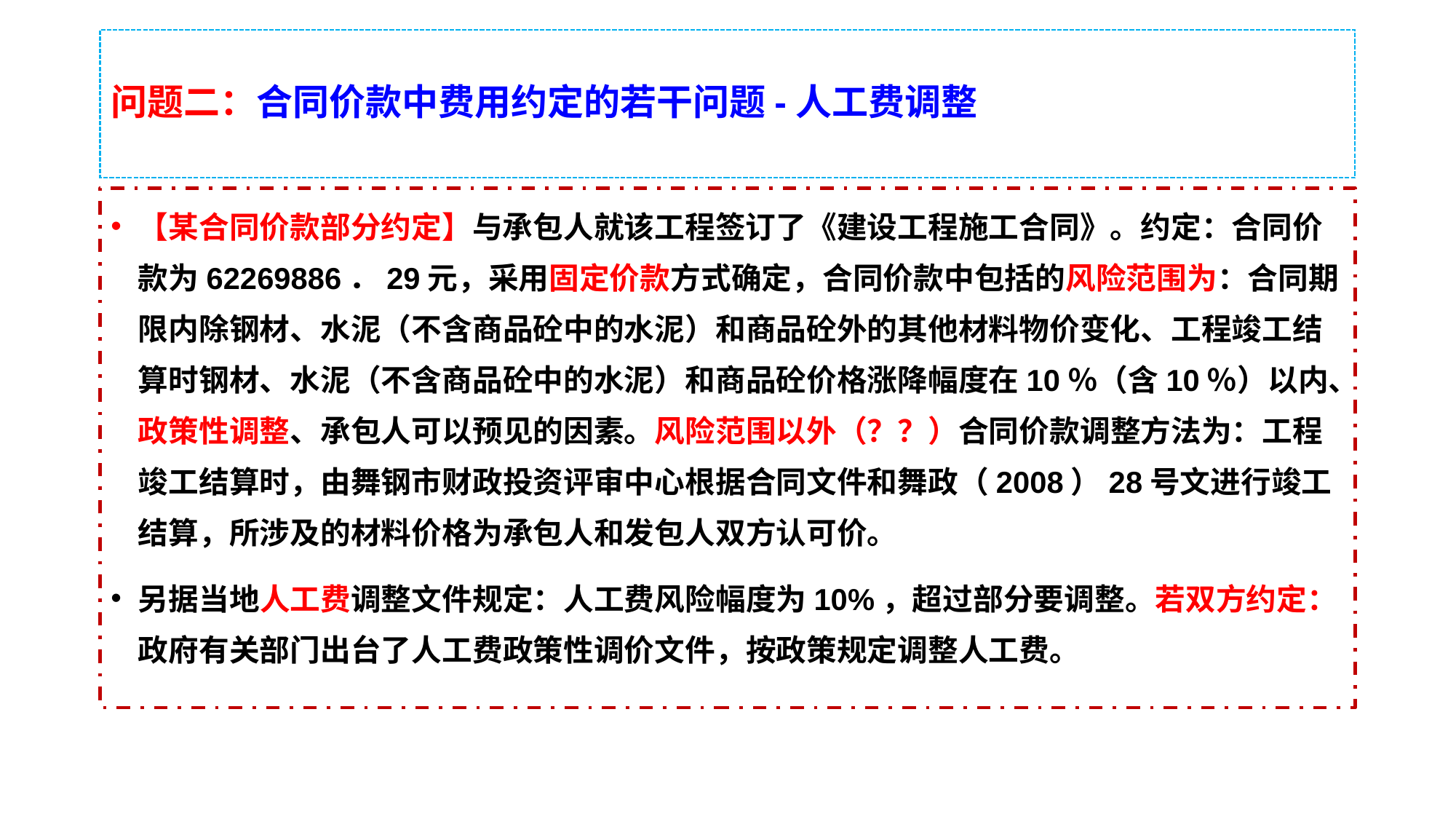

# 问题二：合同价款中费用约定的若干问题-人工费调整
【某合同价款部分约定】与承包人就该工程签订了《建设工程施工合同》。约定：合同价款为62269886．29元，采用固定价款方式确定，合同价款中包括的风险范围为：合同期限内除钢材、水泥（不含商品砼中的水泥）和商品砼外的其他材料物价变化、工程竣工结算时钢材、水泥（不含商品砼中的水泥）和商品砼价格涨降幅度在10％（含10％）以内、政策性调整、承包人可以预见的因素。风险范围以外（？？）合同价款调整方法为：工程竣工结算时，由舞钢市财政投资评审中心根据合同文件和舞政（2008）28号文进行竣工结算，所涉及的材料价格为承包人和发包人双方认可价。
另据当地人工费调整文件规定：人工费风险幅度为10%，超过部分要调整。若双方约定：政府有关部门出台了人工费政策性调价文件，按政策规定调整人工费。